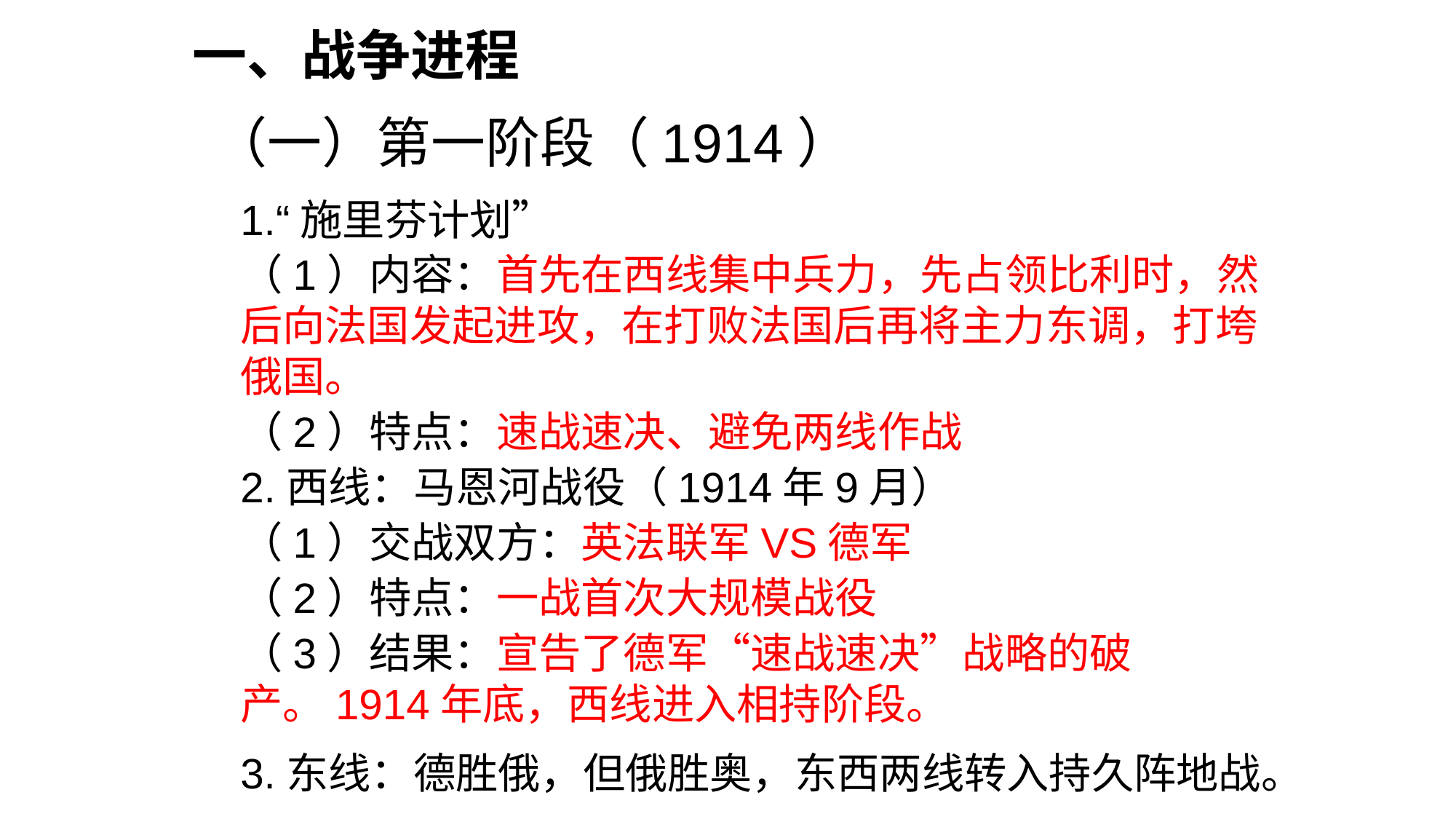

一、战争进程
（一）第一阶段（1914）
1.“施里芬计划”
（1）内容：首先在西线集中兵力，先占领比利时，然后向法国发起进攻，在打败法国后再将主力东调，打垮俄国。
（2）特点：速战速决、避免两线作战
2.西线：马恩河战役（1914年9月）
（1）交战双方：英法联军VS德军
（2）特点：一战首次大规模战役
（3）结果：宣告了德军“速战速决”战略的破产。1914年底，西线进入相持阶段。

3.东线：德胜俄，但俄胜奥，东西两线转入持久阵地战。